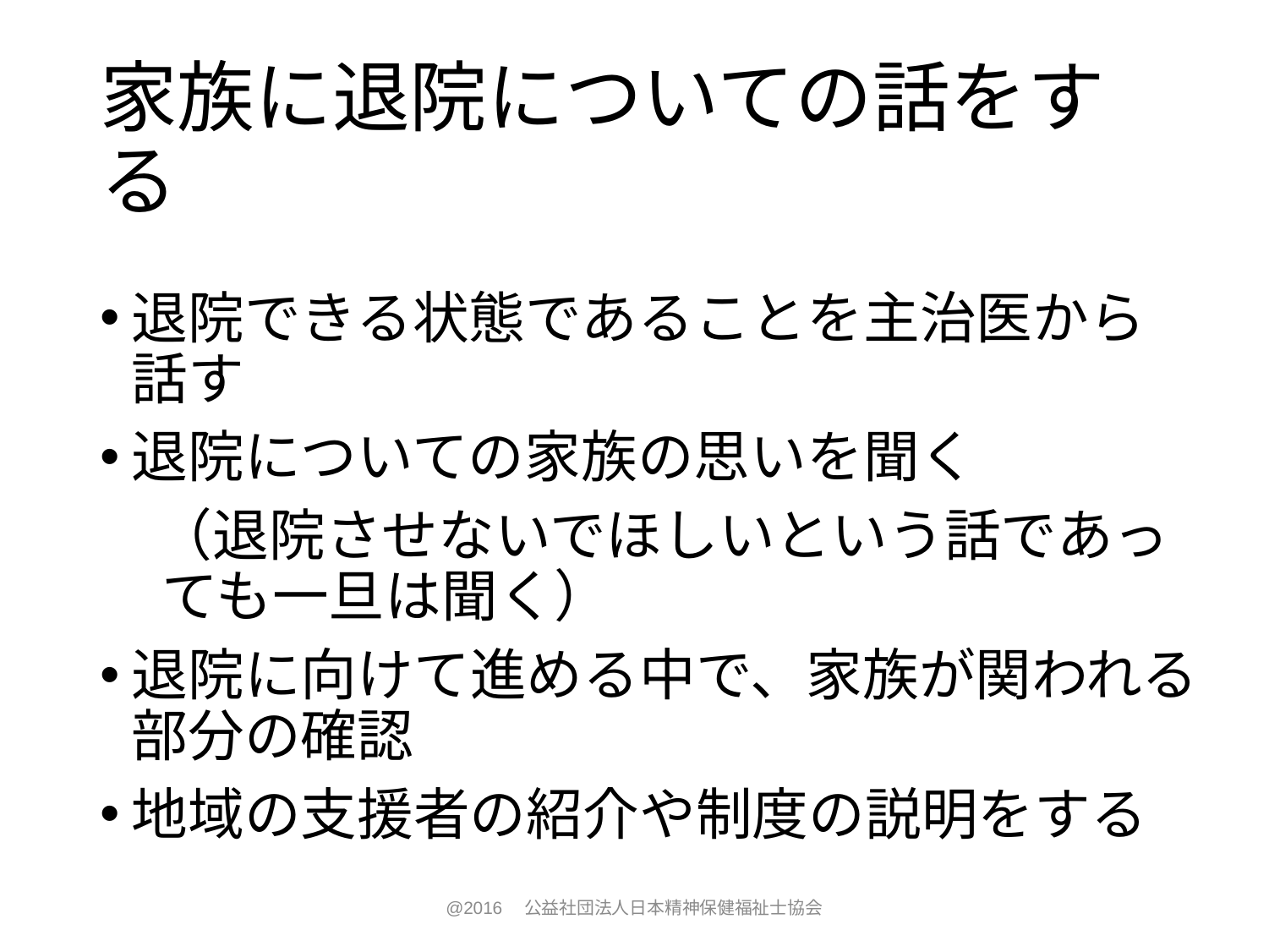

# 家族に退院についての話をする
退院できる状態であることを主治医から話す
退院についての家族の思いを聞く
　（退院させないでほしいという話であっても一旦は聞く）
退院に向けて進める中で、家族が関われる部分の確認
地域の支援者の紹介や制度の説明をする

@2016　公益社団法人日本精神保健福祉士協会